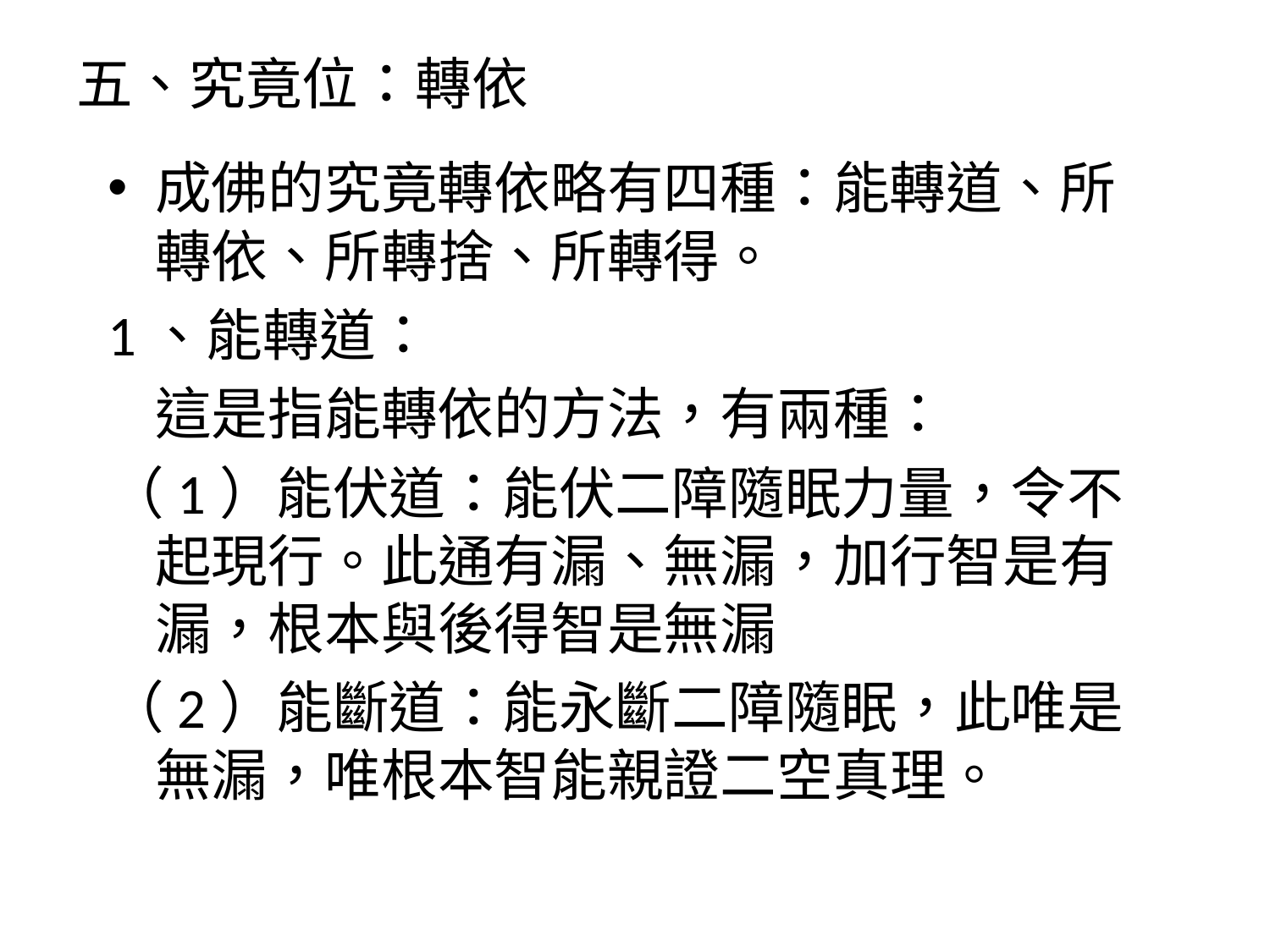

# 五、究竟位：轉依
成佛的究竟轉依略有四種：能轉道、所轉依、所轉捨、所轉得。
1、能轉道：
	這是指能轉依的方法，有兩種：
（1）能伏道：能伏二障隨眠力量，令不起現行。此通有漏、無漏，加行智是有漏，根本與後得智是無漏
（2）能斷道：能永斷二障隨眠，此唯是無漏，唯根本智能親證二空真理。